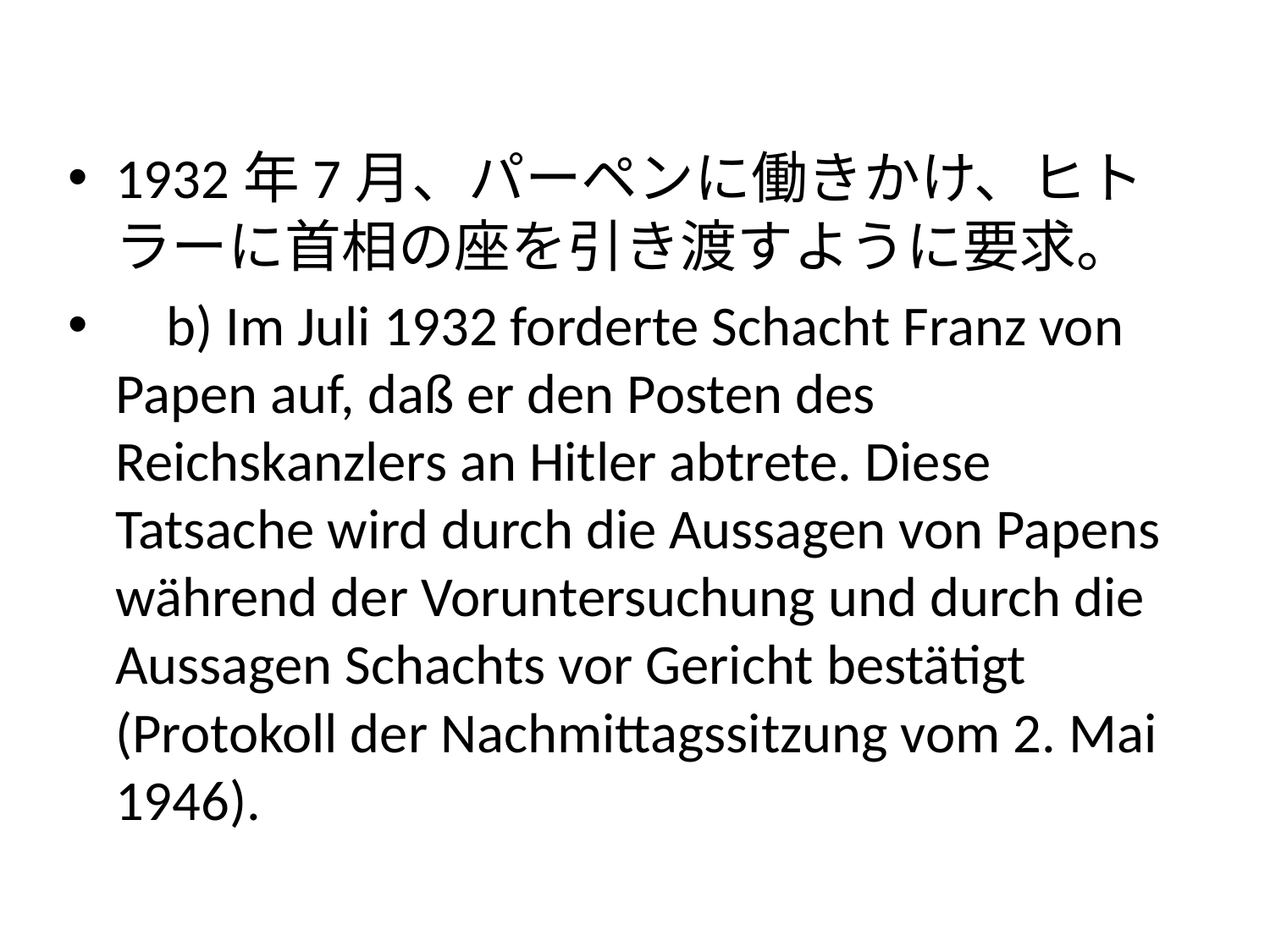

#
1932年7月、パーペンに働きかけ、ヒトラーに首相の座を引き渡すように要求。
    b) Im Juli 1932 forderte Schacht Franz von Papen auf, daß er den Posten des Reichskanzlers an Hitler abtrete. Diese Tatsache wird durch die Aussagen von Papens während der Voruntersuchung und durch die Aussagen Schachts vor Gericht bestätigt (Protokoll der Nachmittagssitzung vom 2. Mai 1946).